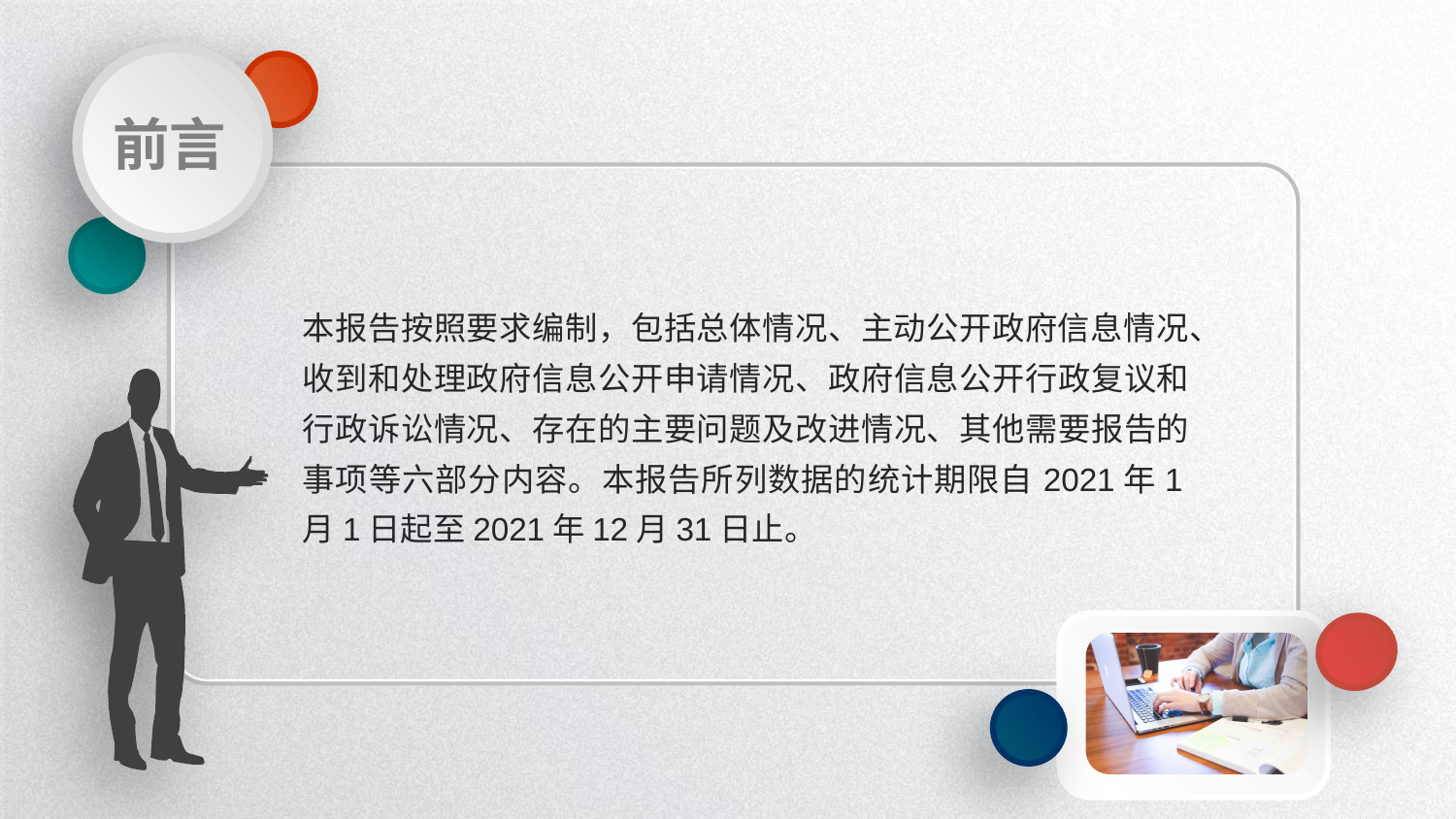

前言

本报告按照要求编制，包括总体情况、主动公开政府信息情况、收到和处理政府信息公开申请情况、政府信息公开行政复议和行政诉讼情况、存在的主要问题及改进情况、其他需要报告的事项等六部分内容。本报告所列数据的统计期限自2021年1月1日起至2021年12月31日止。